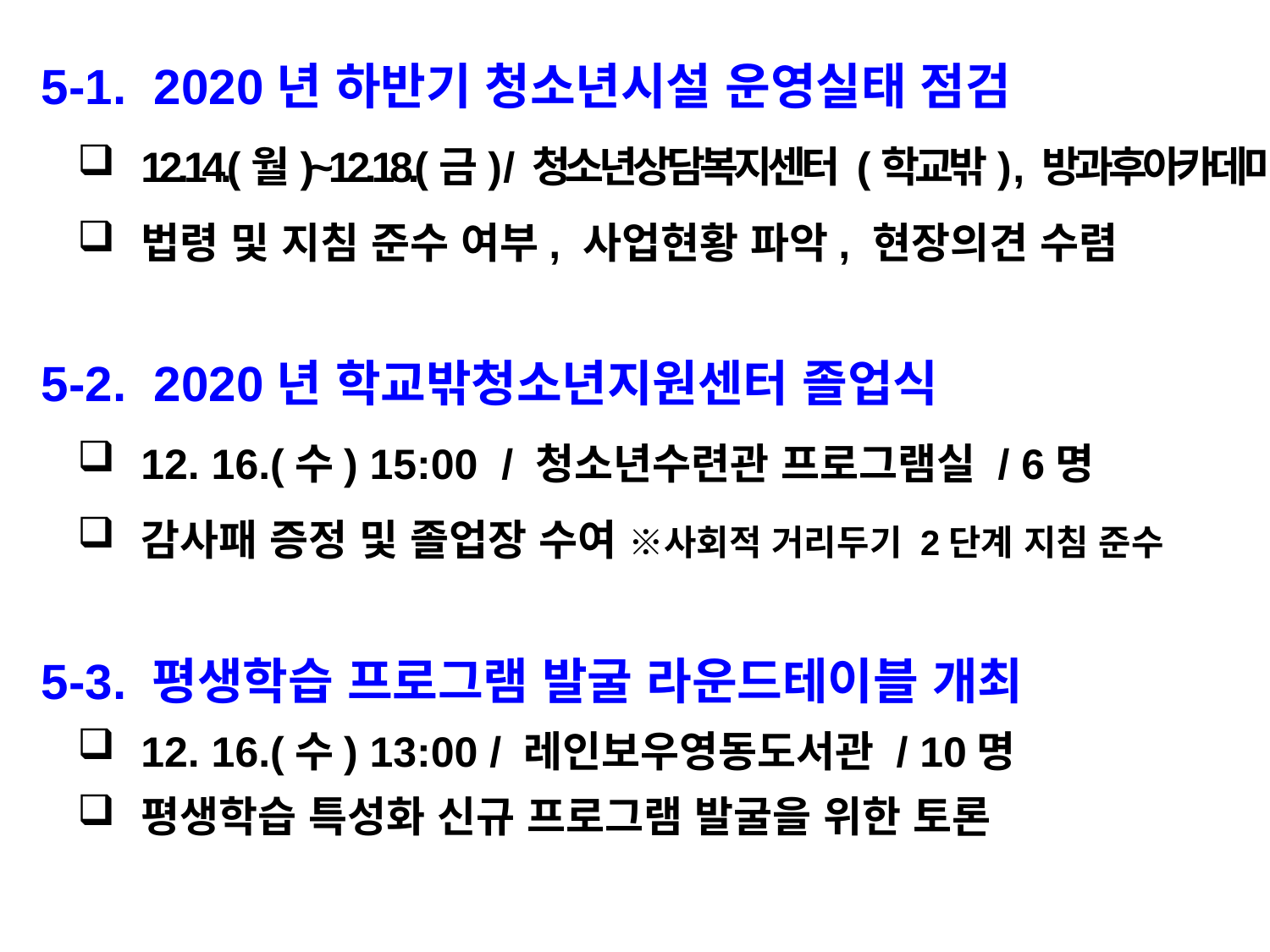

5-1.  2020년 하반기 청소년시설 운영실태 점검
12.14.(월)~12.18.(금) / 청소년상담복지센터 (학교밖) , 방과후아카데미
법령 및 지침 준수 여부, 사업현황 파악, 현장의견 수렴

  5-2.  2020년 학교밖청소년지원센터 졸업식
12. 16.(수) 15:00  / 청소년수련관 프로그램실 / 6명
감사패 증정 및 졸업장 수여 ※사회적 거리두기 2단계 지침 준수
  5-3. 평생학습 프로그램 발굴 라운드테이블 개최
12. 16.(수) 13:00 / 레인보우영동도서관 / 10명
평생학습 특성화 신규 프로그램 발굴을 위한 토론